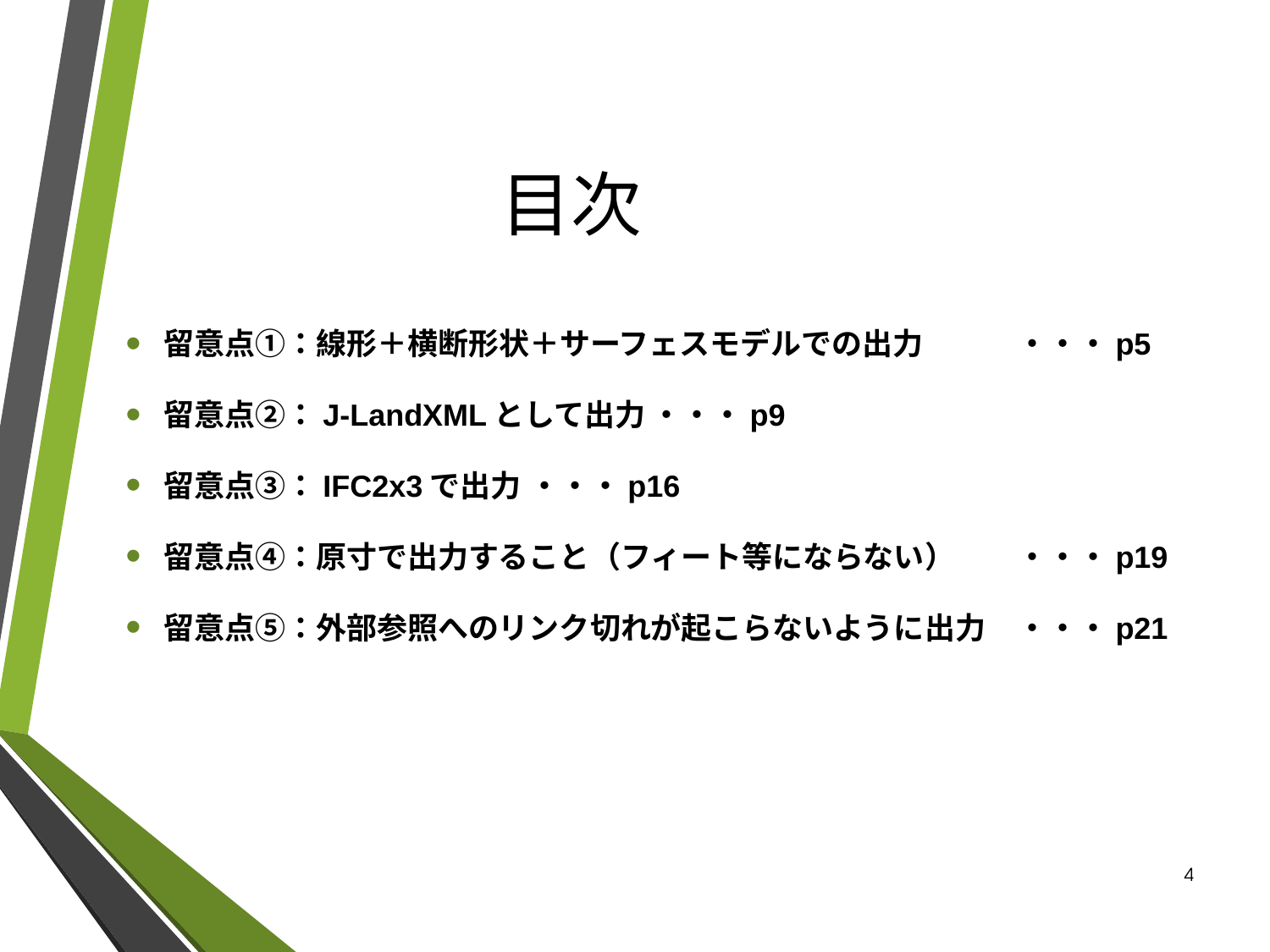

目次
留意点①：線形＋横断形状＋サーフェスモデルでの出力		・・・p5
留意点②：J-LandXMLとして出力						・・・p9
留意点③：IFC2x3で出力							・・・p16
留意点④：原寸で出力すること（フィート等にならない）		・・・p19
留意点⑤：外部参照へのリンク切れが起こらないように出力	・・・p21

4